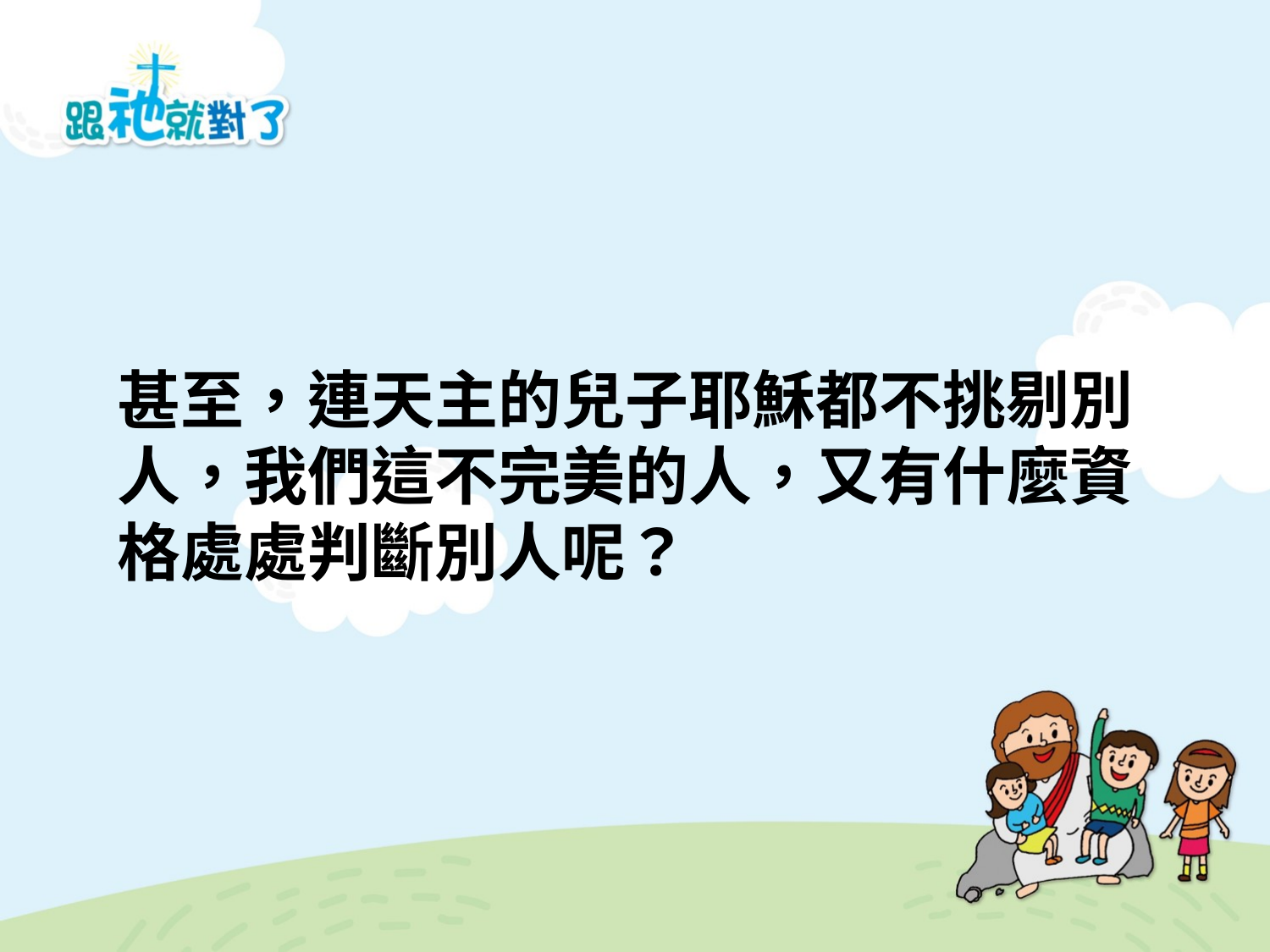

甚至，連天主的兒子耶穌都不挑剔別人，我們這不完美的人，又有什麼資格處處判斷別人呢？